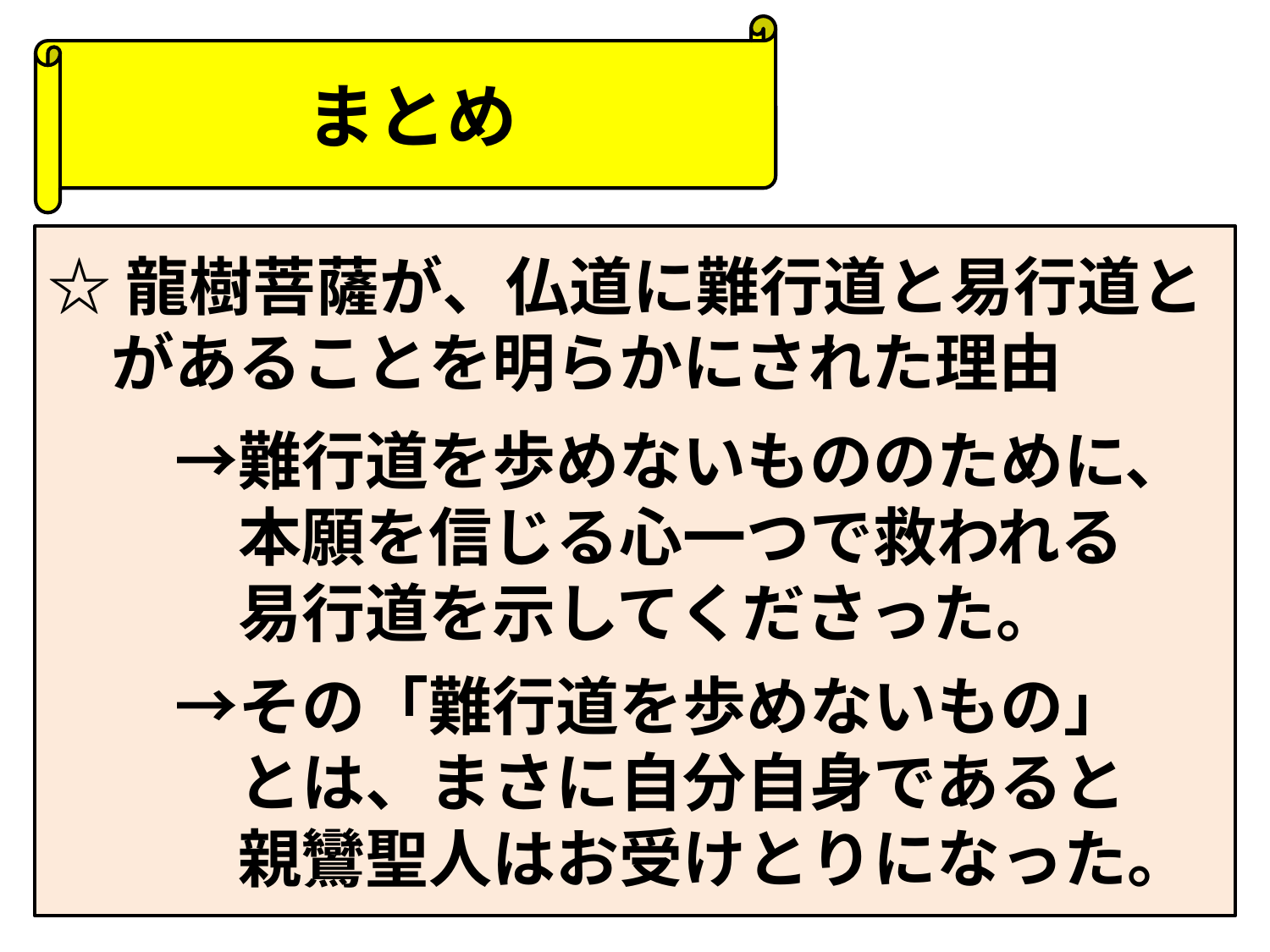

まとめ
☆龍樹菩薩が、仏道に難行道と易行道と
　があることを明らかにされた理由

　　→難行道を歩めないもののために、
　　　本願を信じる心一つで救われる
　　　易行道を示してくださった。

　　→その「難行道を歩めないもの」
　　　とは、まさに自分自身であると
　　　親鸞聖人はお受けとりになった。